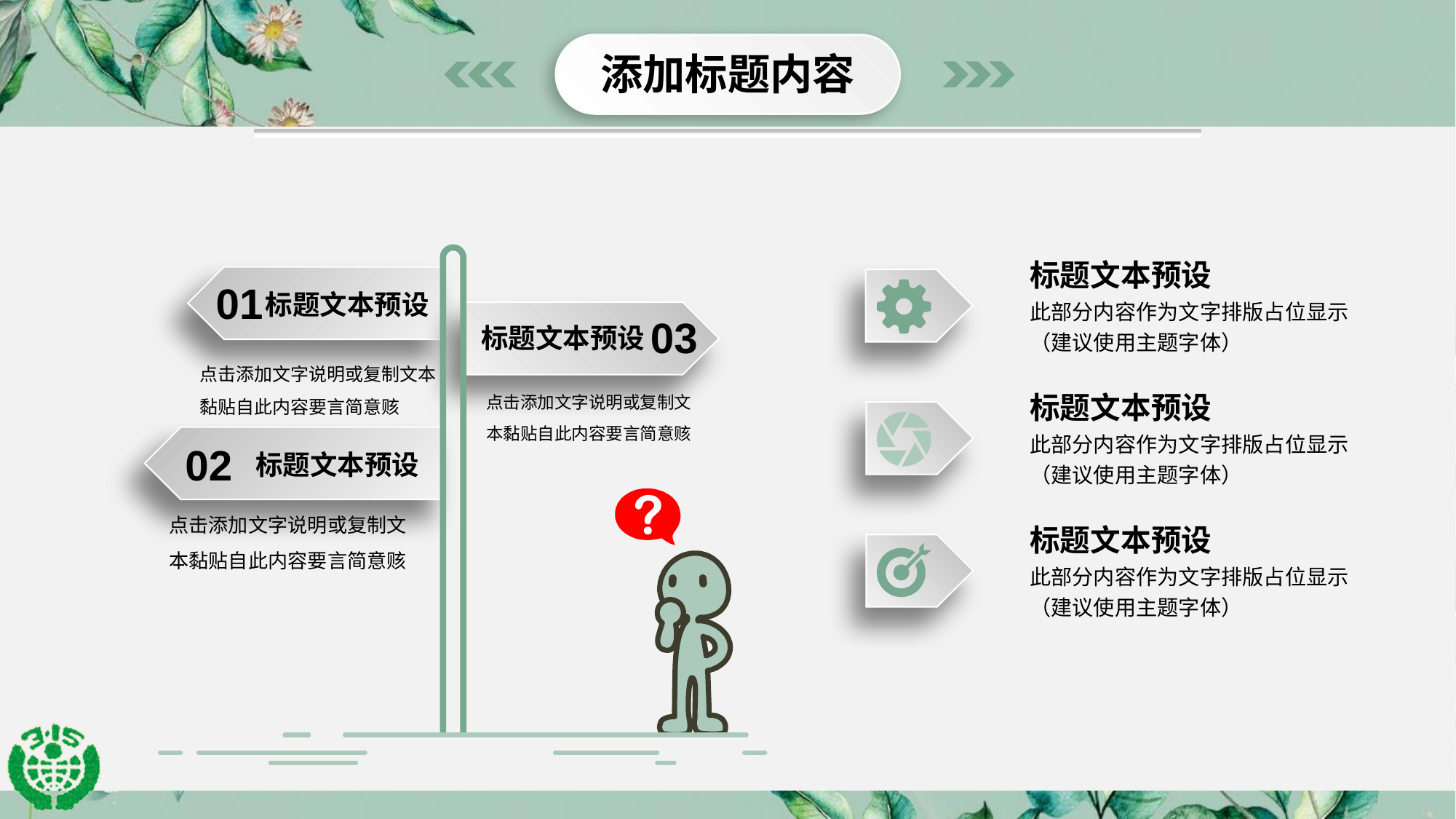

添加标题内容

01
标题文本预设

03
标题文本预设
点击添加文字说明或复制文本黏贴自此内容要言简意赅
点击添加文字说明或复制文本黏贴自此内容要言简意赅

02
标题文本预设

点击添加文字说明或复制文本黏贴自此内容要言简意赅

标题文本预设
此部分内容作为文字排版占位显示
（建议使用主题字体）

标题文本预设
此部分内容作为文字排版占位显示
（建议使用主题字体）

标题文本预设
此部分内容作为文字排版占位显示
（建议使用主题字体）